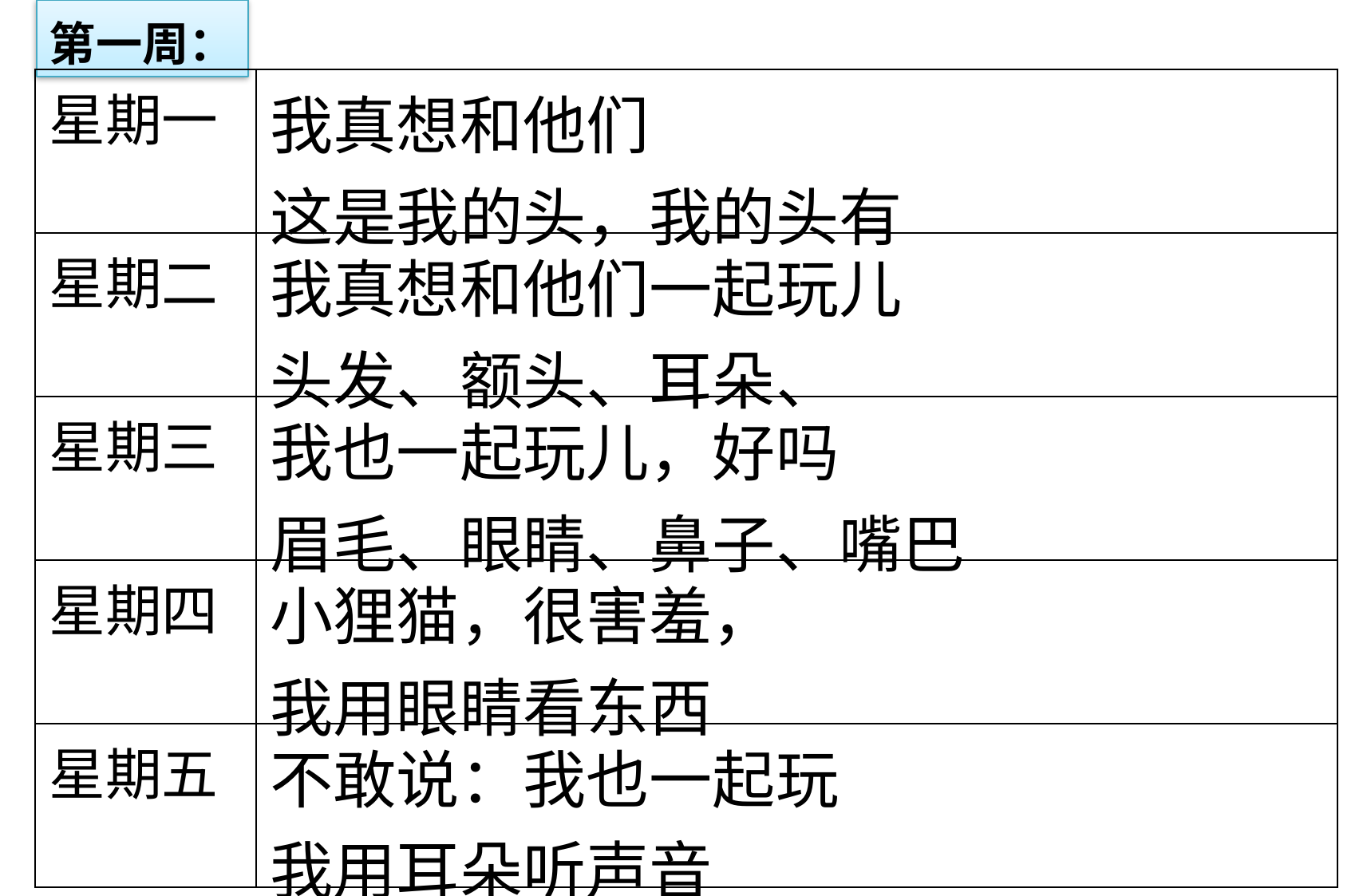

第一周：
| 星期一 | 我真想和他们 这是我的头，我的头有 |
| --- | --- |
| 星期二 | 我真想和他们一起玩儿 头发、额头、耳朵、 |
| 星期三 | 我也一起玩儿，好吗 眉毛、眼睛、鼻子、嘴巴 |
| 星期四 | 小狸猫，很害羞， 我用眼睛看东西 |
| 星期五 | 不敢说：我也一起玩 我用耳朵听声音 |